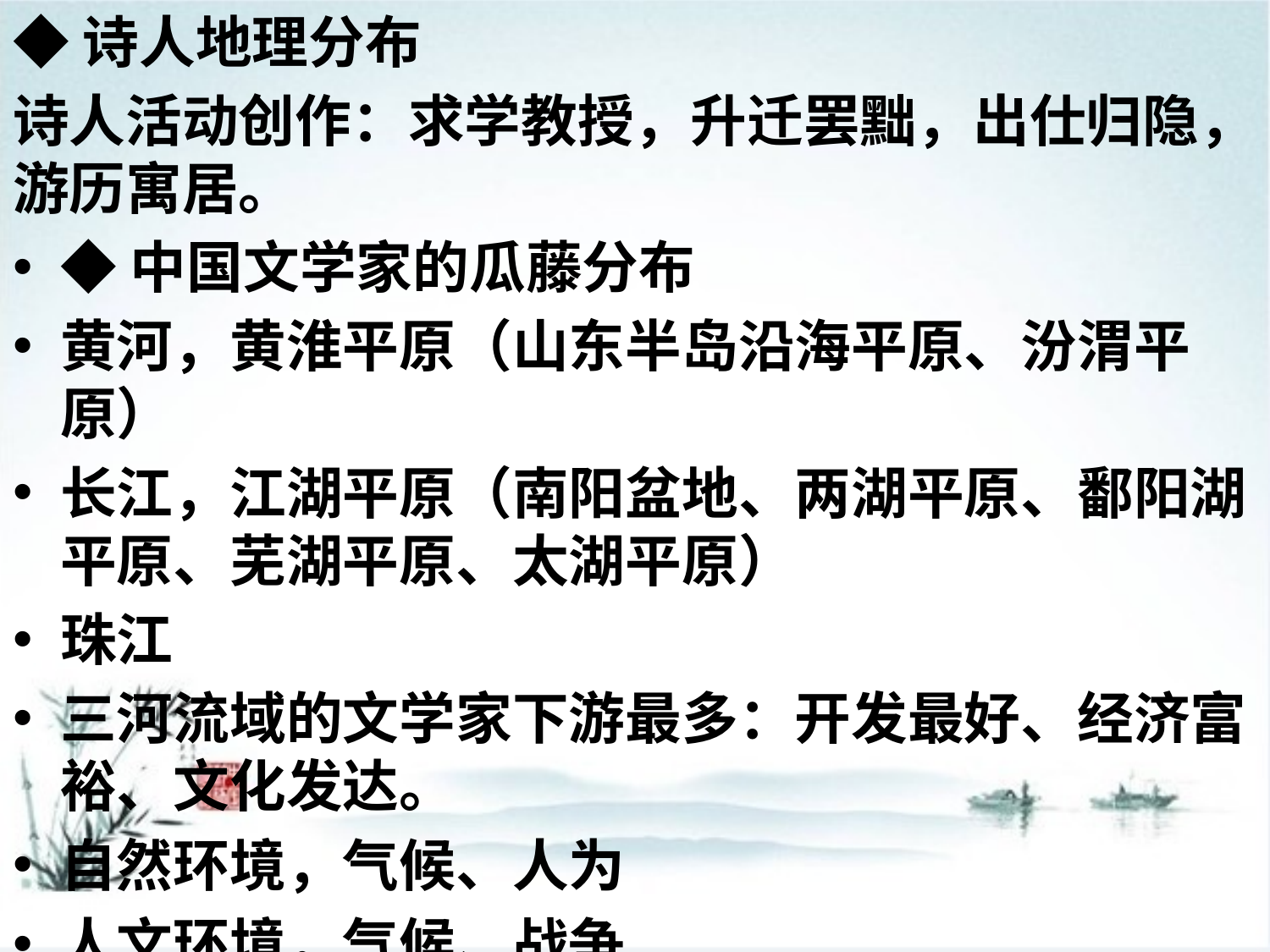

◆诗人地理分布
诗人活动创作：求学教授，升迁罢黜，出仕归隐，游历寓居。
◆中国文学家的瓜藤分布
黄河，黄淮平原（山东半岛沿海平原、汾渭平原）
长江，江湖平原（南阳盆地、两湖平原、鄱阳湖平原、芜湖平原、太湖平原）
珠江
三河流域的文学家下游最多：开发最好、经济富裕、文化发达。
自然环境，气候、人为
人文环境，气候、战争